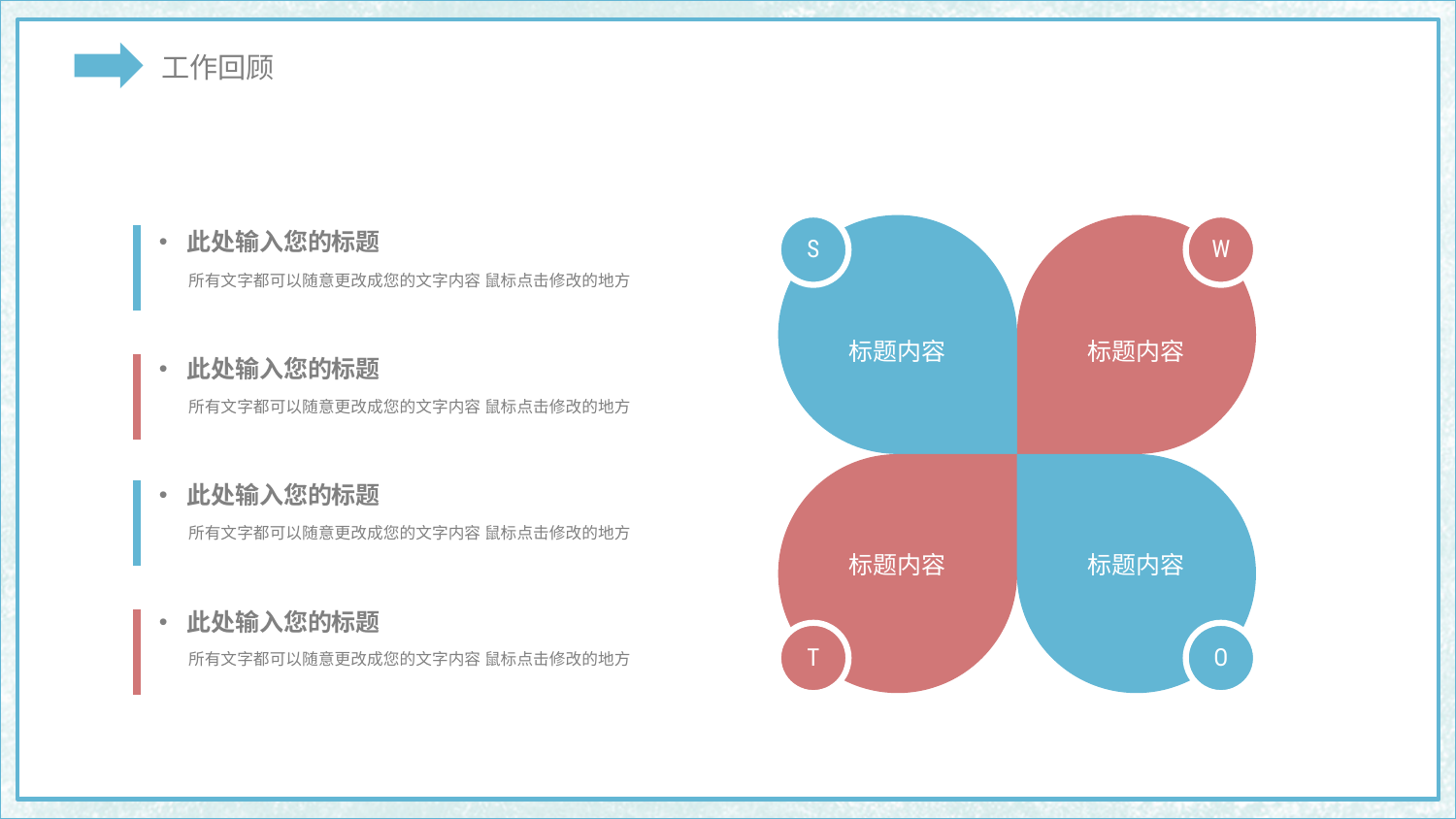

S

标题内容
W

标题内容
此处输入您的标题
所有文字都可以随意更改成您的文字内容 鼠标点击修改的地方
此处输入您的标题
所有文字都可以随意更改成您的文字内容 鼠标点击修改的地方

标题内容
T

标题内容
O
此处输入您的标题
所有文字都可以随意更改成您的文字内容 鼠标点击修改的地方
此处输入您的标题
所有文字都可以随意更改成您的文字内容 鼠标点击修改的地方